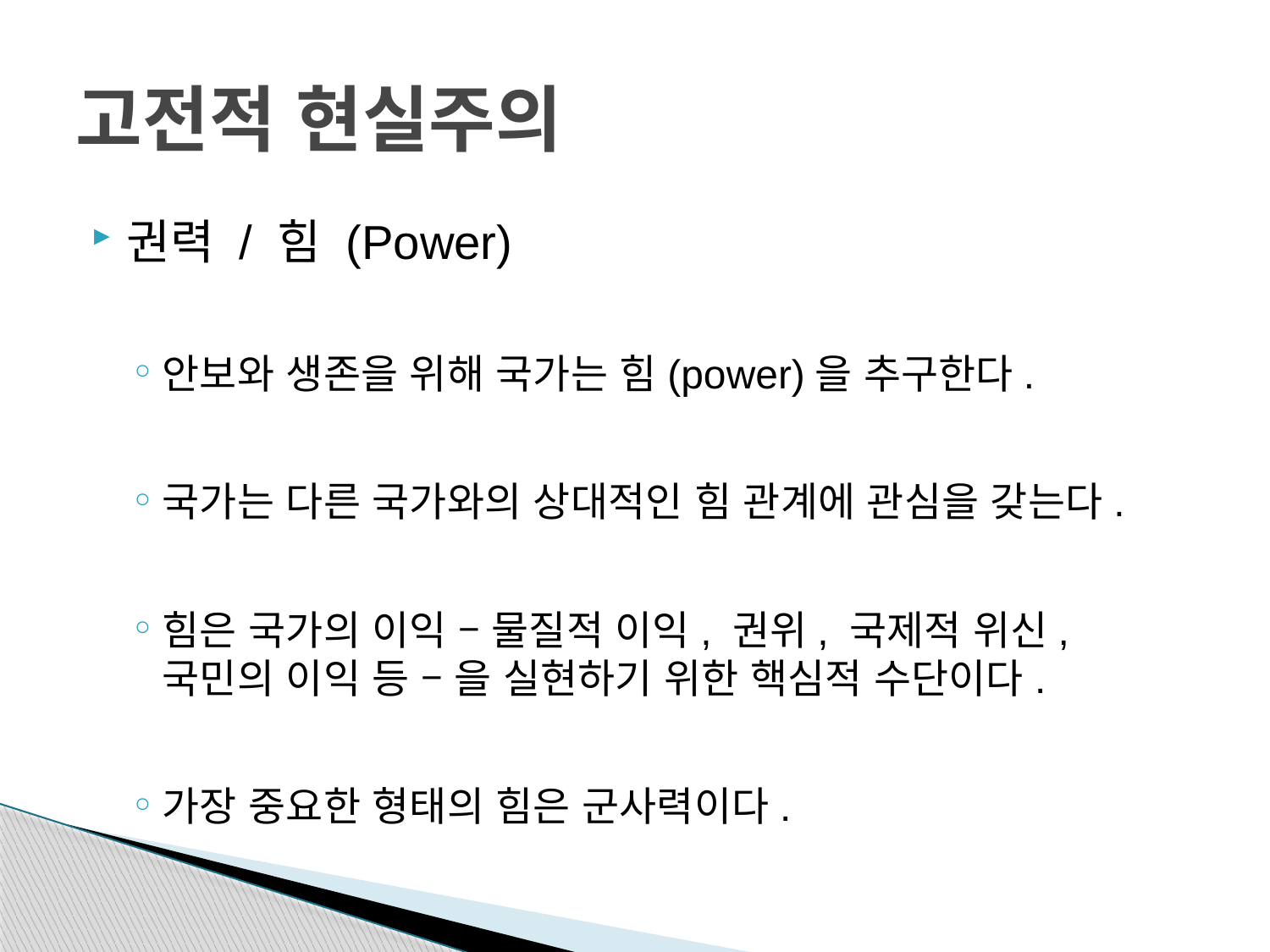

# 고전적 현실주의
권력 / 힘 (Power)

안보와 생존을 위해 국가는 힘(power)을 추구한다.

국가는 다른 국가와의 상대적인 힘 관계에 관심을 갖는다.

힘은 국가의 이익 – 물질적 이익, 권위, 국제적 위신, 국민의 이익 등 – 을 실현하기 위한 핵심적 수단이다.

가장 중요한 형태의 힘은 군사력이다.